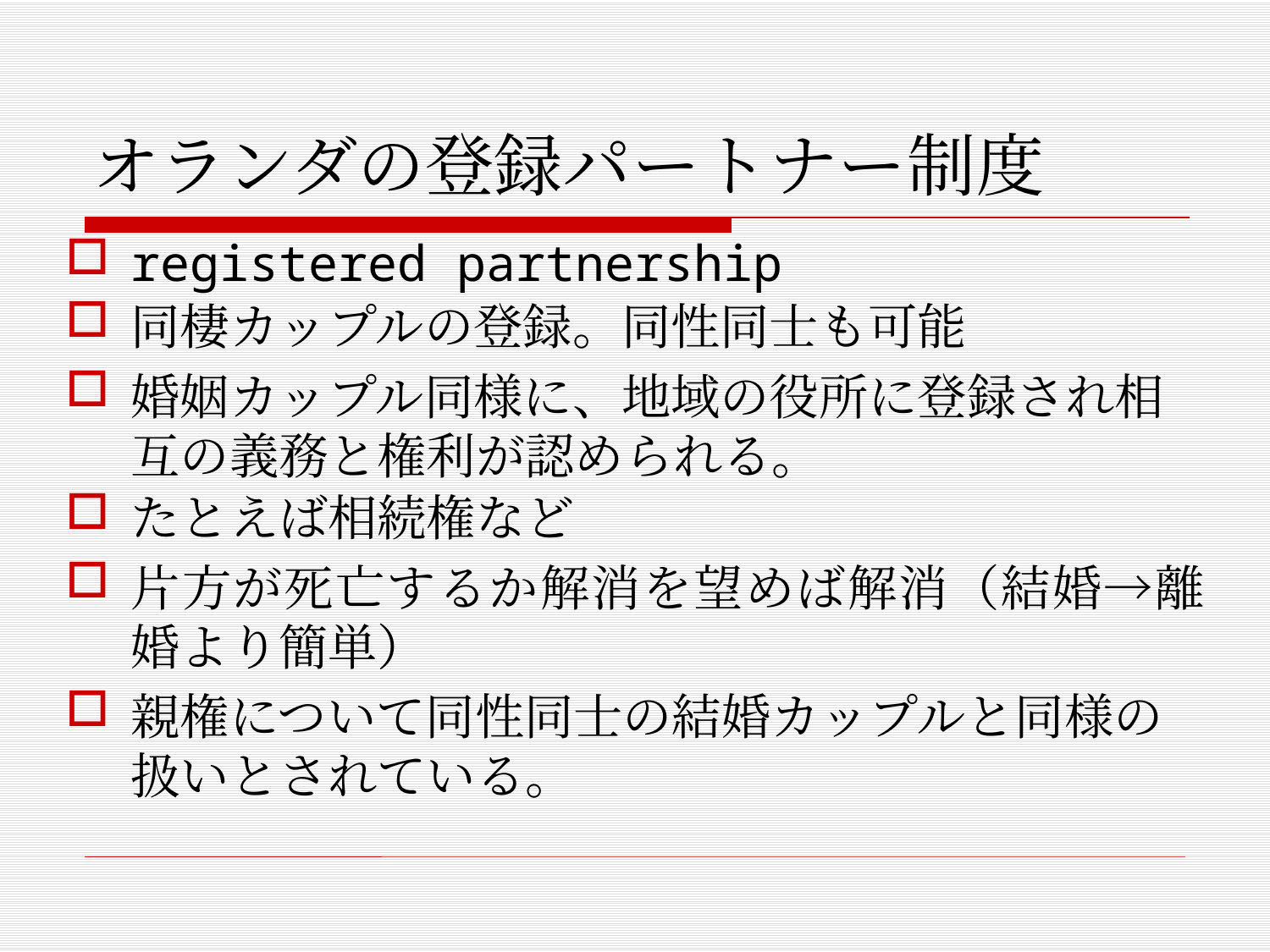

# オランダの登録パートナー制度
registered partnership
同棲カップルの登録。同性同士も可能
婚姻カップル同様に、地域の役所に登録され相互の義務と権利が認められる。
たとえば相続権など
片方が死亡するか解消を望めば解消（結婚→離婚より簡単）
親権について同性同士の結婚カップルと同様の扱いとされている。